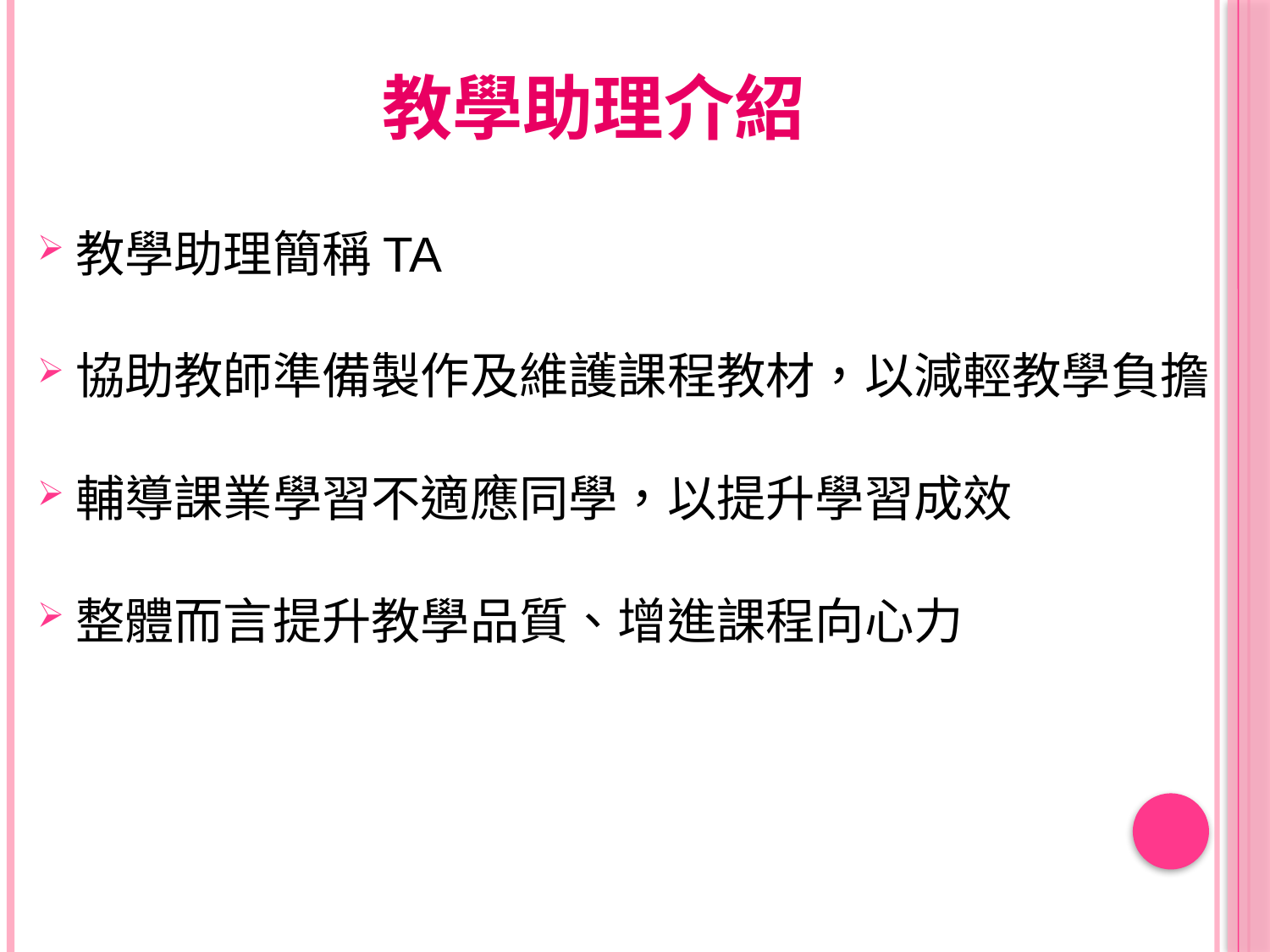

# 教學助理介紹
教學助理簡稱TA
協助教師準備製作及維護課程教材，以減輕教學負擔
輔導課業學習不適應同學，以提升學習成效
整體而言提升教學品質、增進課程向心力